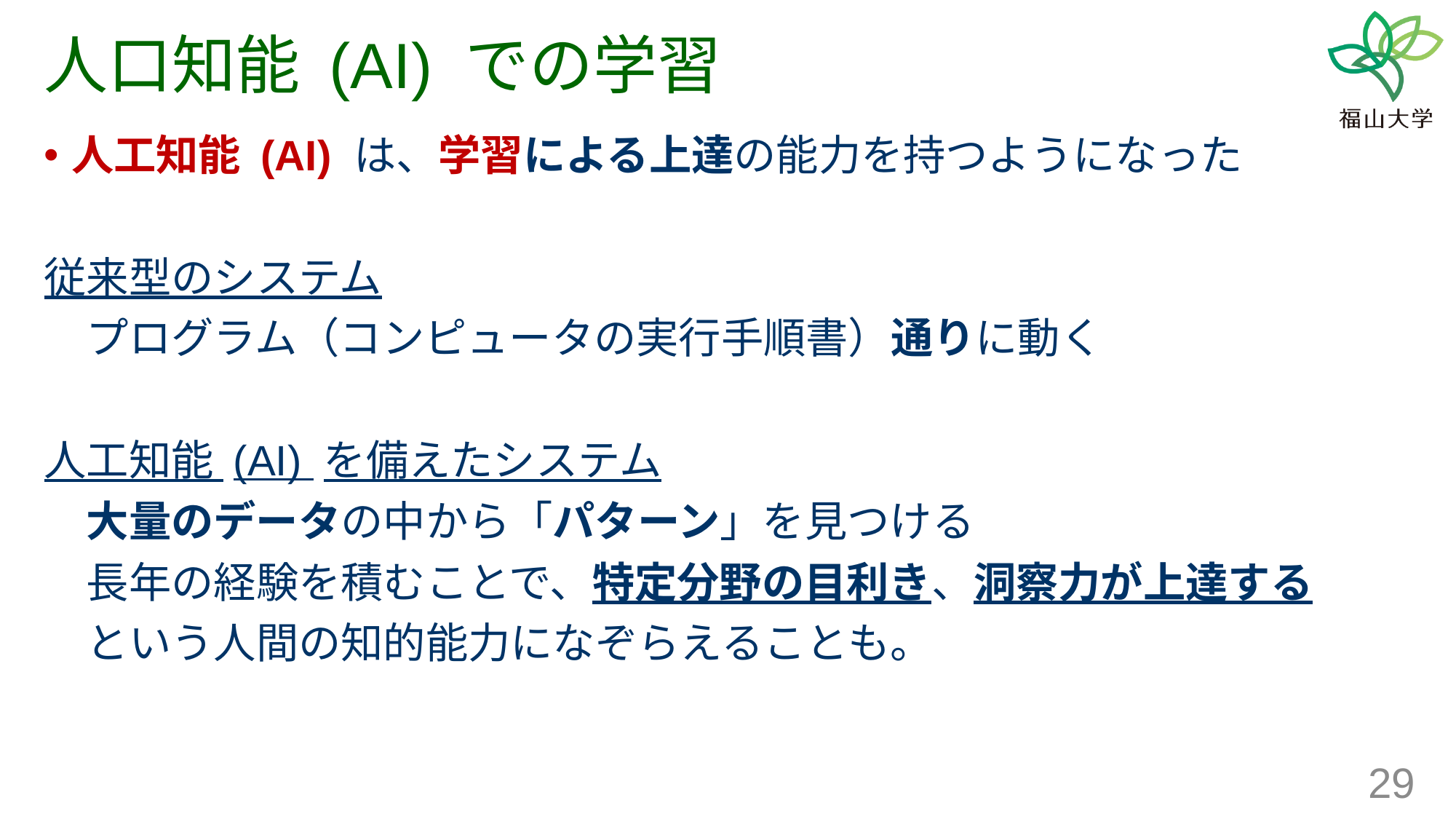

# 人口知能 (AI) での学習
人工知能 (AI) は、学習による上達の能力を持つようになった

従来型のシステム
　プログラム（コンピュータの実行手順書）通りに動く

人工知能 (AI) を備えたシステム
　大量のデータの中から「パターン」を見つける
　長年の経験を積むことで、特定分野の目利き、洞察力が上達する
　という人間の知的能力になぞらえることも。
29